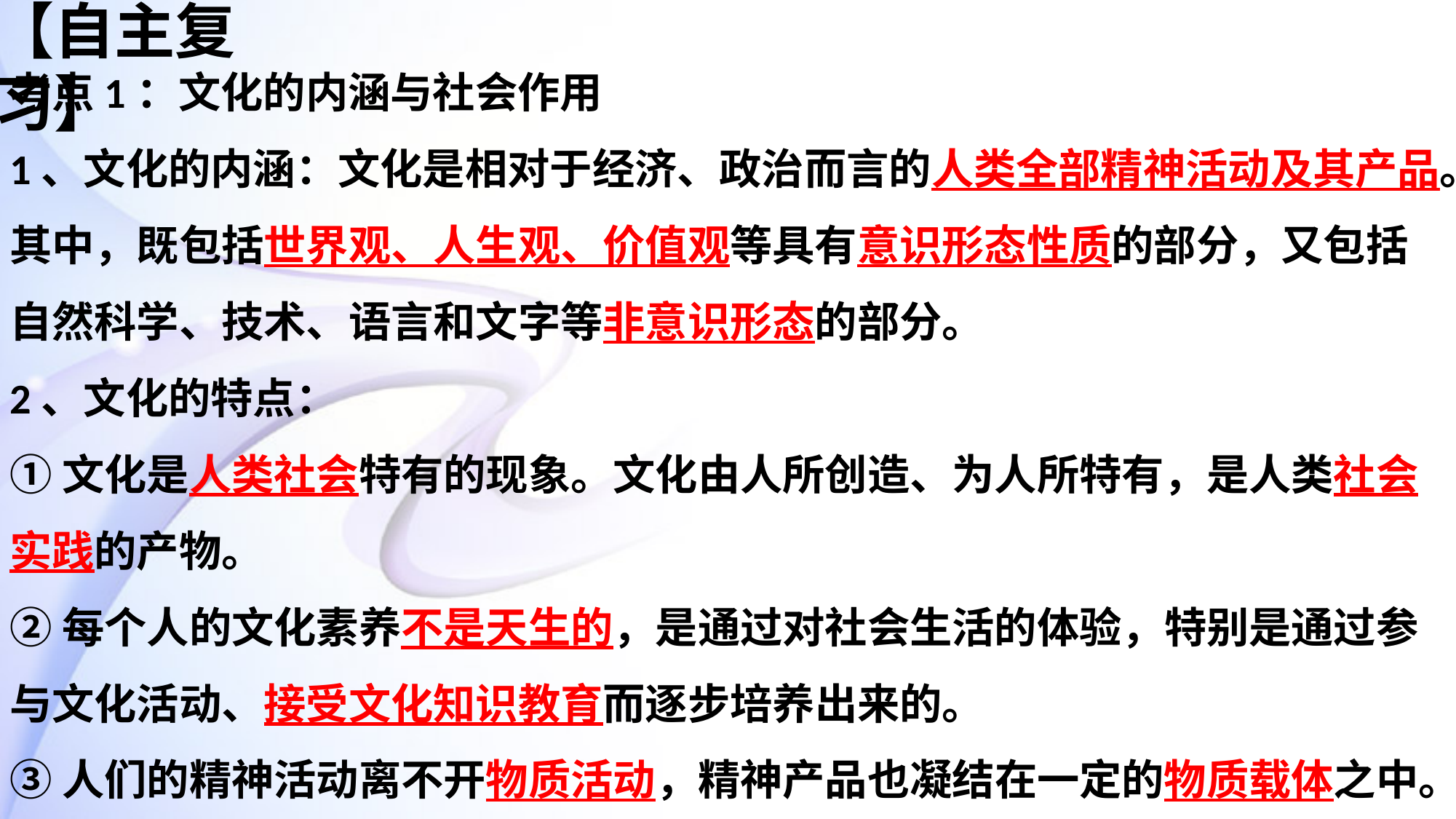

【自主复习】
考点1：文化的内涵与社会作用
1、文化的内涵：文化是相对于经济、政治而言的人类全部精神活动及其产品。其中，既包括世界观、人生观、价值观等具有意识形态性质的部分，又包括自然科学、技术、语言和文字等非意识形态的部分。
2、文化的特点：
①文化是人类社会特有的现象。文化由人所创造、为人所特有，是人类社会实践的产物。
②每个人的文化素养不是天生的，是通过对社会生活的体验，特别是通过参与文化活动、接受文化知识教育而逐步培养出来的。
③人们的精神活动离不开物质活动，精神产品也凝结在一定的物质载体之中。